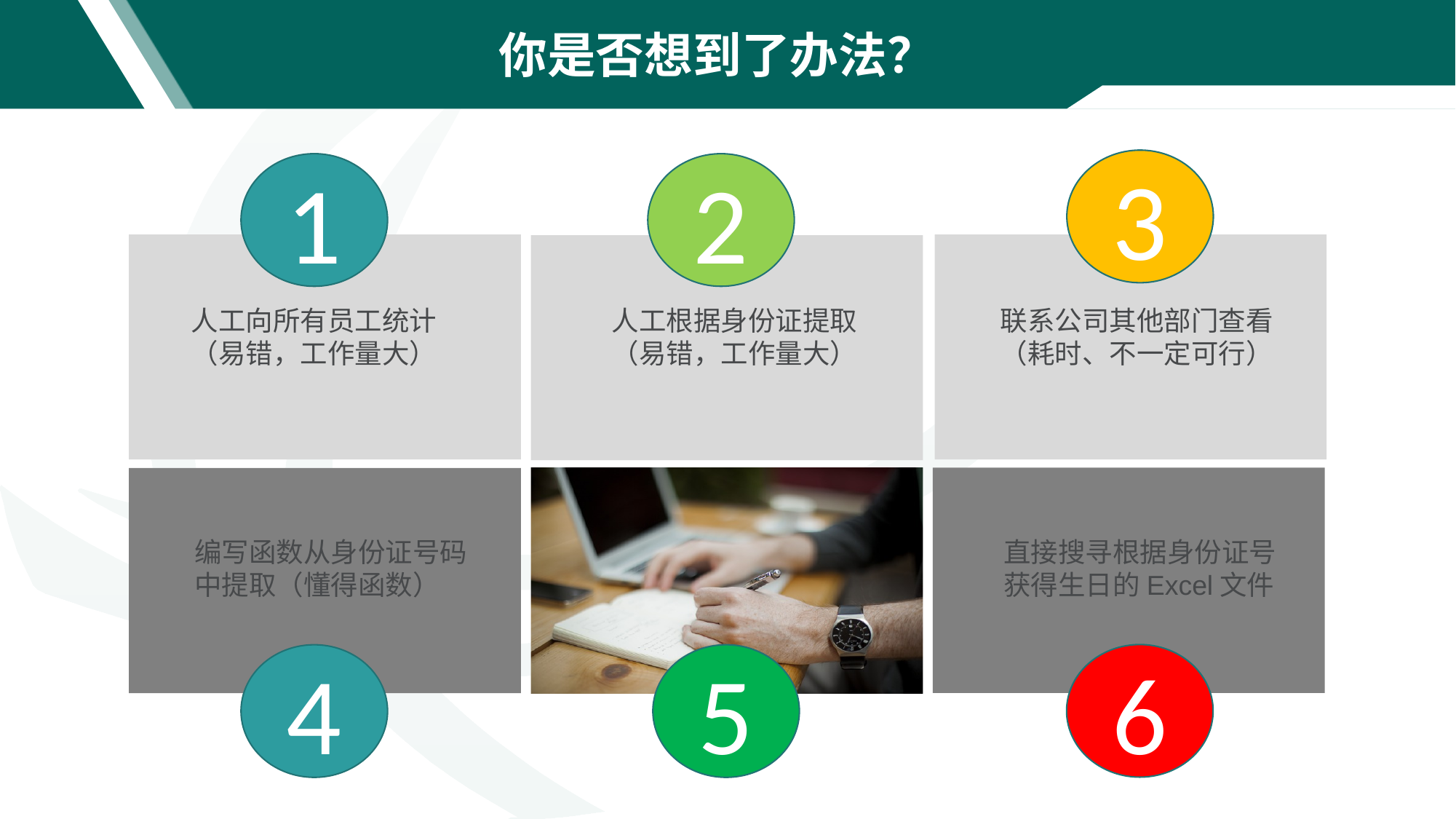

# 你是否想到了办法？
3
1
2

人工向所有员工统计
（易错，工作量大）
人工根据身份证提取
（易错，工作量大）
联系公司其他部门查看
（耗时、不一定可行）
编写函数从身份证号码
中提取（懂得函数）
直接搜寻根据身份证号
获得生日的Excel文件
6
4
5